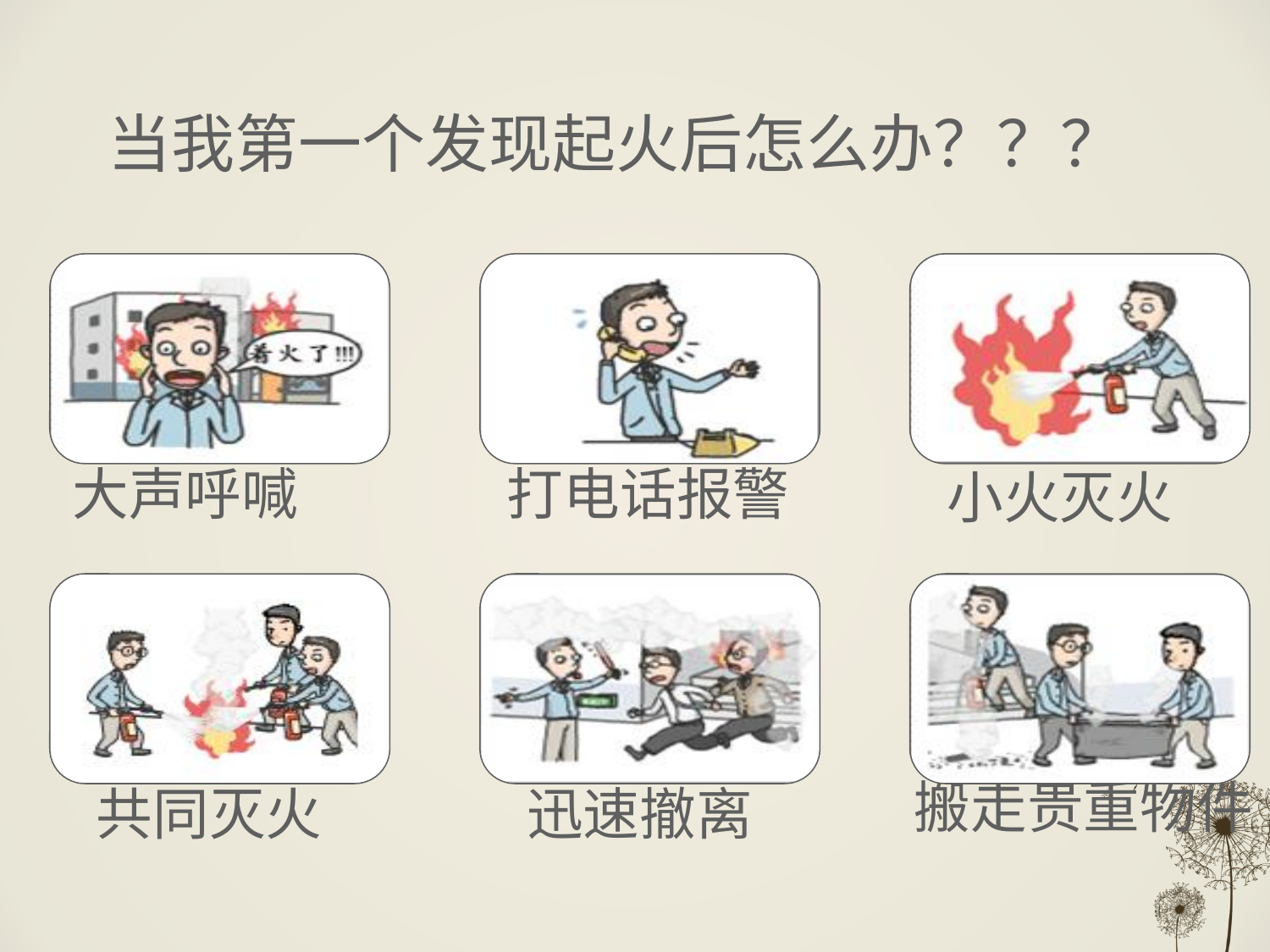

当我第一个发现起火后怎么办？？？

大声呼喊
打电话报警
小火灭火

搬走贵重物件
共同灭火
迅速撤离